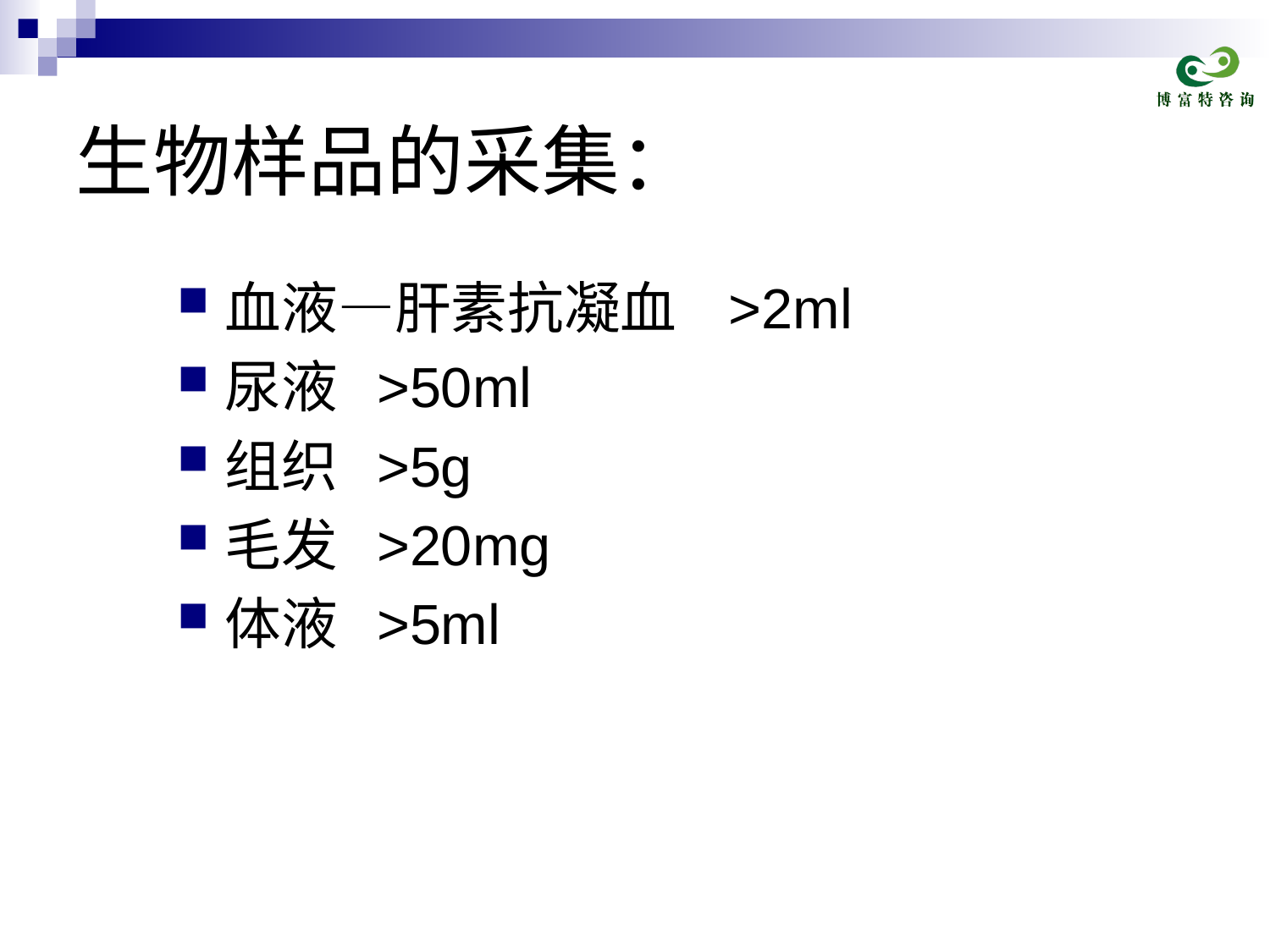

# 生物样品的采集：
血液—肝素抗凝血   >2ml
尿液  >50ml
组织  >5g
毛发  >20mg
体液  >5ml